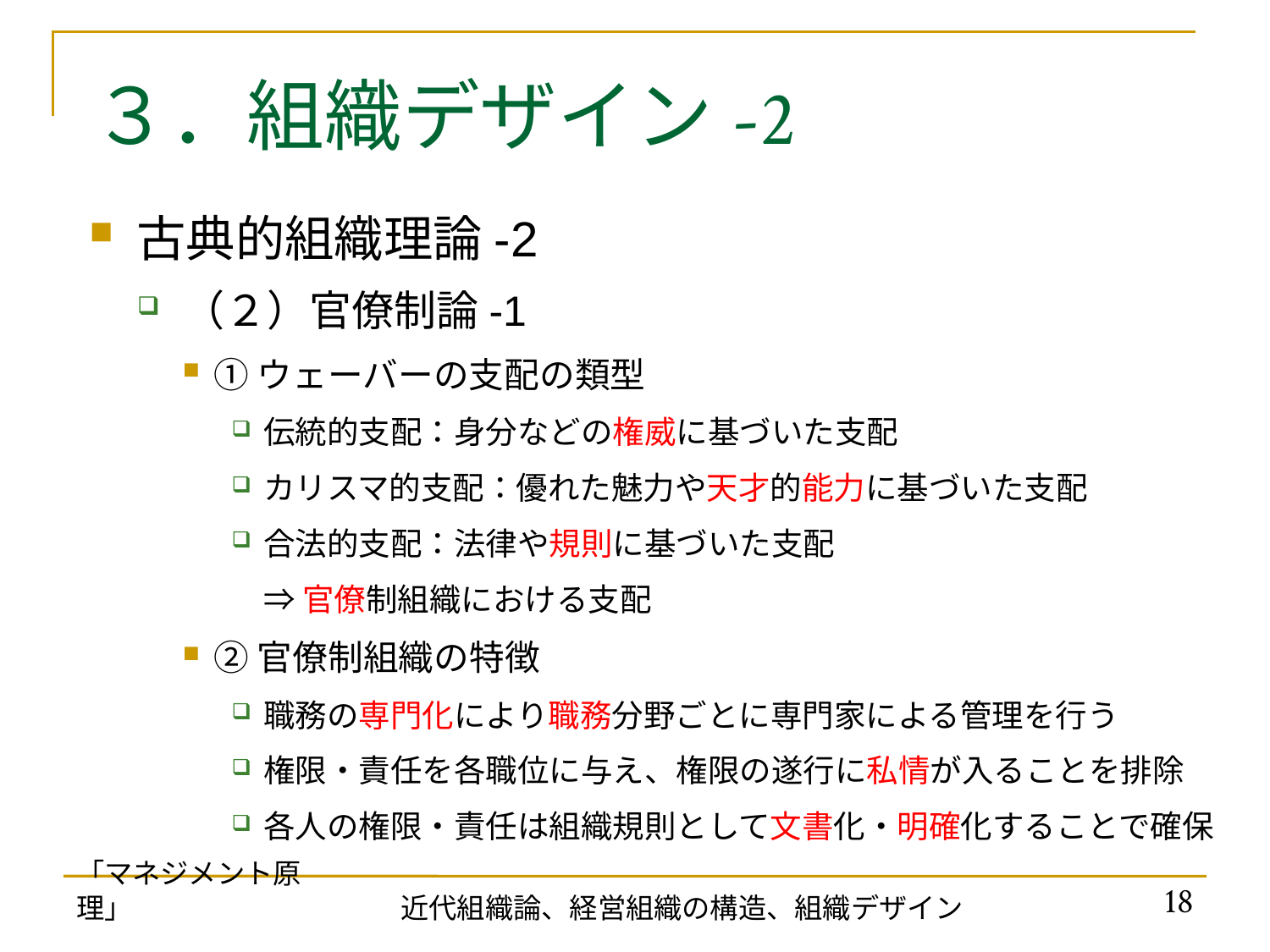

# ３．組織デザイン-2
古典的組織理論-2
（２）官僚制論-1
①ウェーバーの支配の類型
伝統的支配：身分などの権威に基づいた支配
カリスマ的支配：優れた魅力や天才的能力に基づいた支配
合法的支配：法律や規則に基づいた支配
　⇒ 官僚制組織における支配
②官僚制組織の特徴
職務の専門化により職務分野ごとに専門家による管理を行う
権限・責任を各職位に与え、権限の遂行に私情が入ることを排除
各人の権限・責任は組織規則として文書化・明確化することで確保
「マネジメント原理」
18
近代組織論、経営組織の構造、組織デザイン